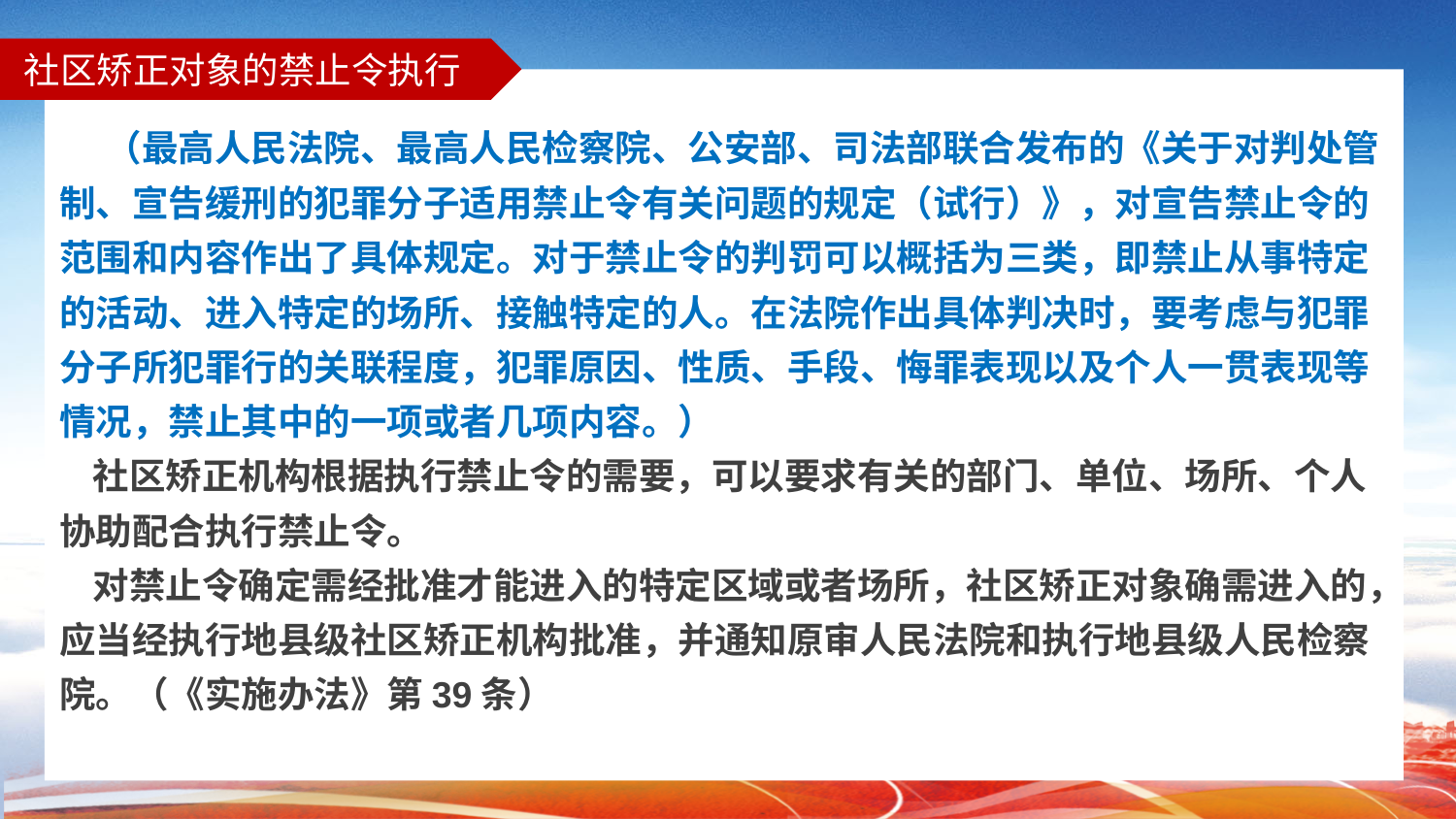

# 社区矫正对象的禁止令执行
    （最高人民法院、最高人民检察院、公安部、司法部联合发布的《关于对判处管制、宣告缓刑的犯罪分子适用禁止令有关问题的规定（试行）》，对宣告禁止令的范围和内容作出了具体规定。对于禁止令的判罚可以概括为三类，即禁止从事特定的活动、进入特定的场所、接触特定的人。在法院作出具体判决时，要考虑与犯罪分子所犯罪行的关联程度，犯罪原因、性质、手段、悔罪表现以及个人一贯表现等情况，禁止其中的一项或者几项内容。）
   社区矫正机构根据执行禁止令的需要，可以要求有关的部门、单位、场所、个人协助配合执行禁止令。
   对禁止令确定需经批准才能进入的特定区域或者场所，社区矫正对象确需进入的，应当经执行地县级社区矫正机构批准，并通知原审人民法院和执行地县级人民检察院。（《实施办法》第39条）